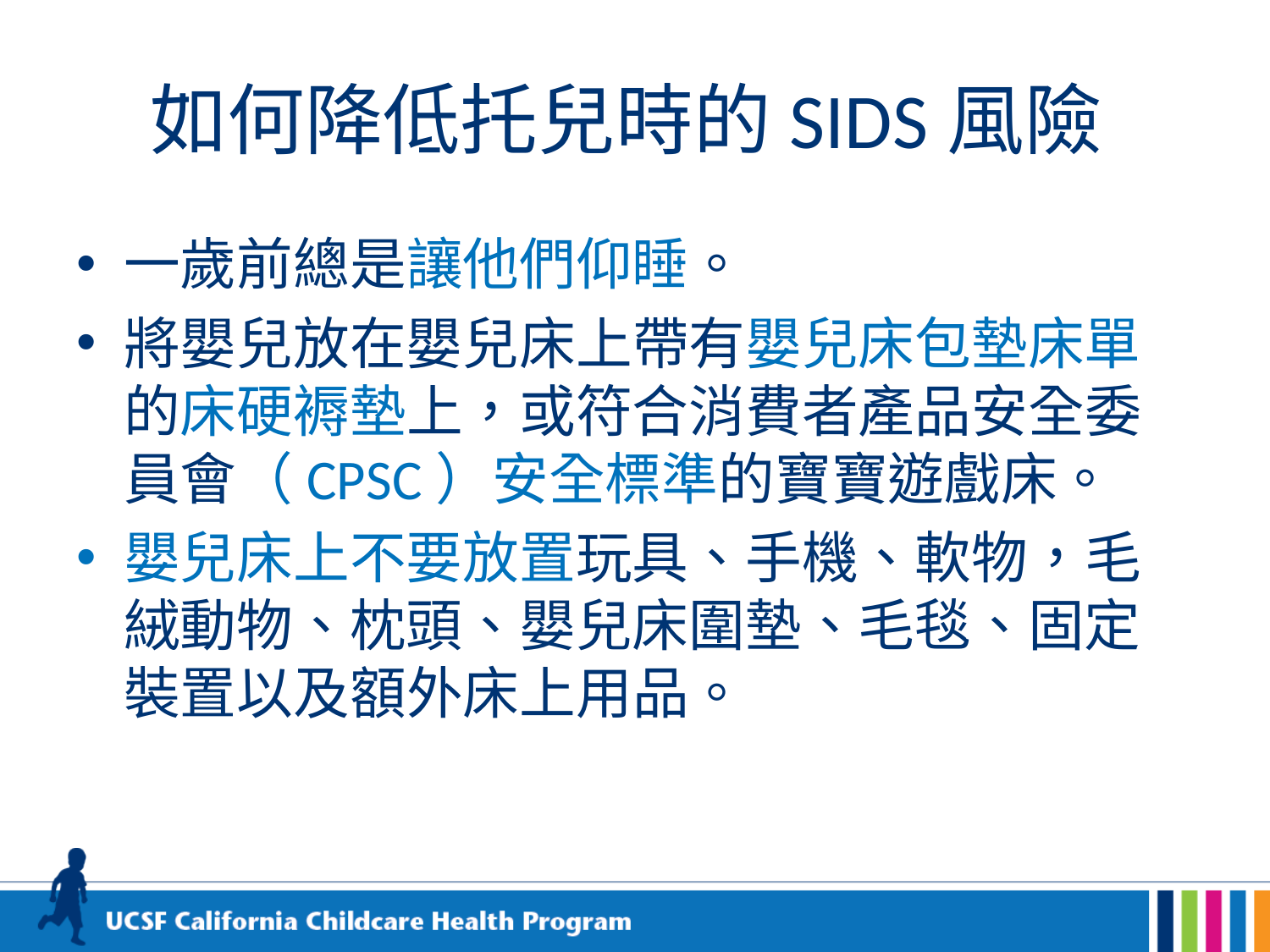

# 如何降低托兒時的SIDS風險
一歲前總是讓他們仰睡。
將嬰兒放在嬰兒床上帶有嬰兒床包墊床單的床硬褥墊上，或符合消費者產品安全委員會（CPSC）安全標準的寶寶遊戲床。
嬰兒床上不要放置玩具、手機、軟物，毛絨動物、枕頭、嬰兒床圍墊、毛毯、固定裝置以及額外床上用品。